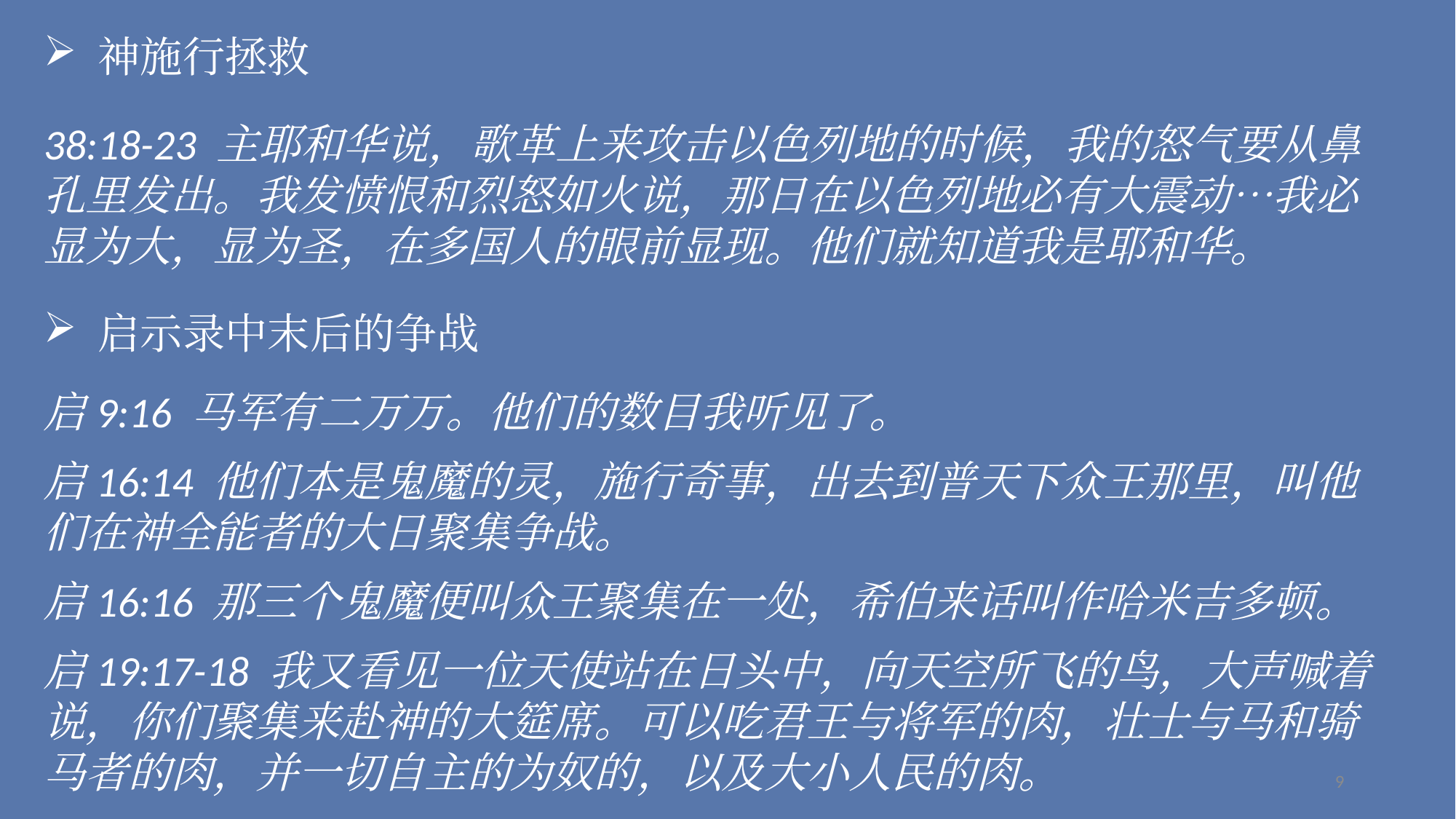

神施行拯救
38:18-23 主耶和华说，歌革上来攻击以色列地的时候，我的怒气要从鼻孔里发出。我发愤恨和烈怒如火说，那日在以色列地必有大震动…我必显为大，显为圣，在多国人的眼前显现。他们就知道我是耶和华。
启示录中末后的争战
启9:16 马军有二万万。他们的数目我听见了。
启16:14 他们本是鬼魔的灵，施行奇事，出去到普天下众王那里，叫他们在神全能者的大日聚集争战。
启16:16 那三个鬼魔便叫众王聚集在一处，希伯来话叫作哈米吉多顿。
启19:17-18 我又看见一位天使站在日头中，向天空所飞的鸟，大声喊着说，你们聚集来赴神的大筵席。可以吃君王与将军的肉，壮士与马和骑马者的肉，并一切自主的为奴的，以及大小人民的肉。

9